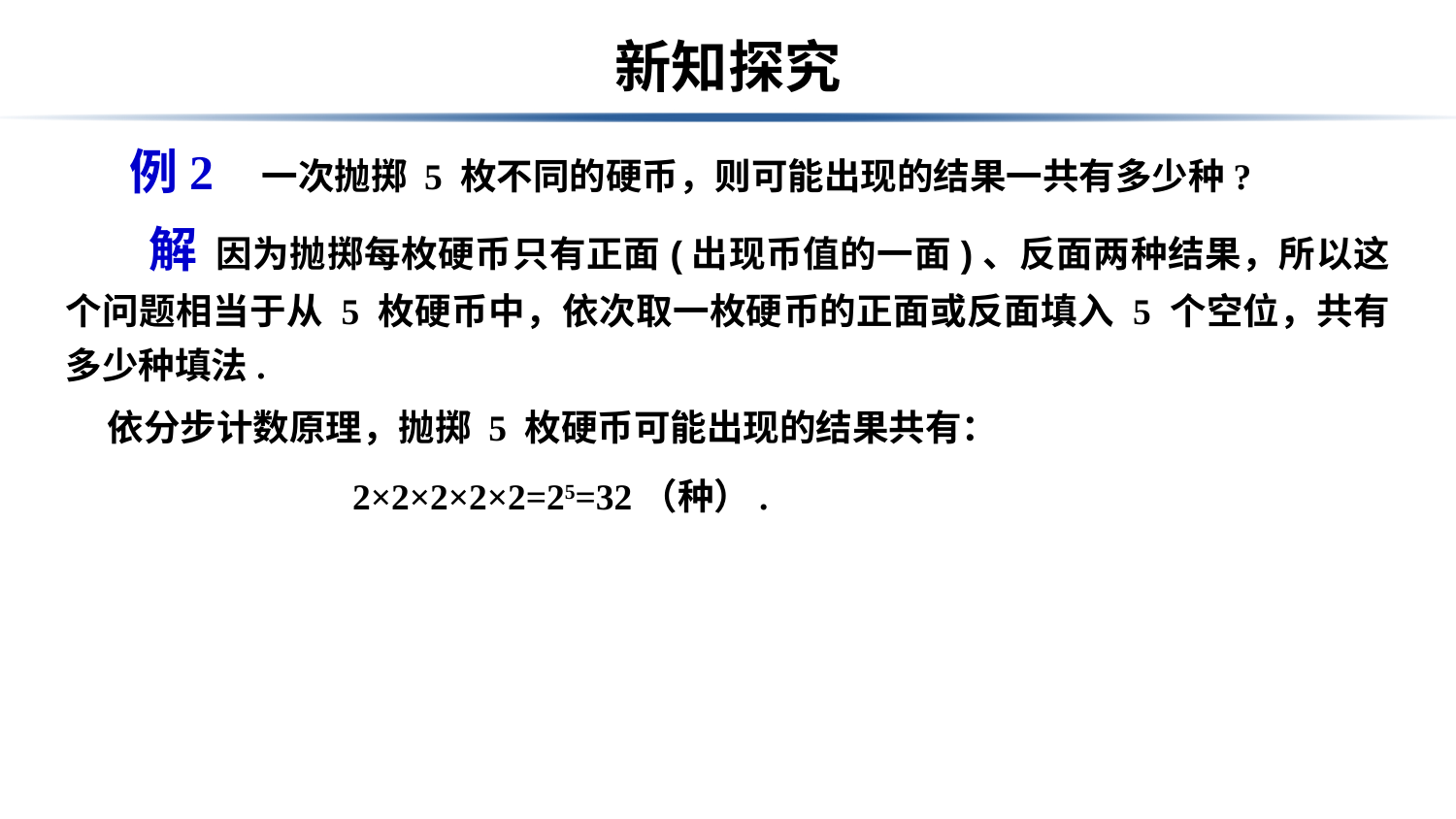

# 新知探究
例2   一次抛掷 5 枚不同的硬币，则可能出现的结果一共有多少种?
      解  因为抛掷每枚硬币只有正面(出现币值的一面)、反面两种结果，所以这个问题相当于从 5 枚硬币中，依次取一枚硬币的正面或反面填入 5 个空位，共有多少种填法.
    依分步计数原理，抛掷 5 枚硬币可能出现的结果共有：
2×2×2×2×2=25=32（种）.